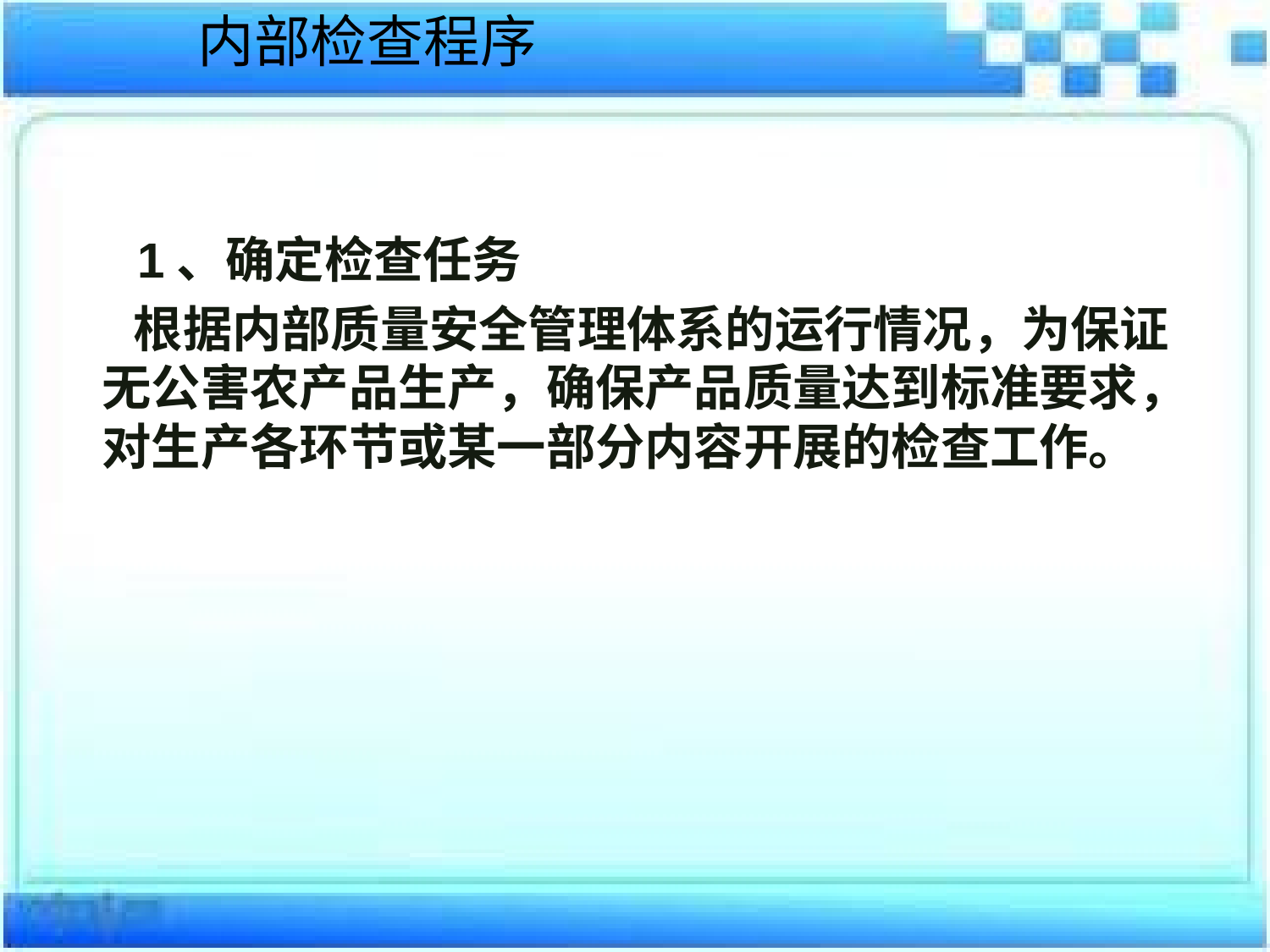

内部检查程序
      1、确定检查任务
      根据内部质量安全管理体系的运行情况，为保证无公害农产品生产，确保产品质量达到标准要求，对生产各环节或某一部分内容开展的检查工作。